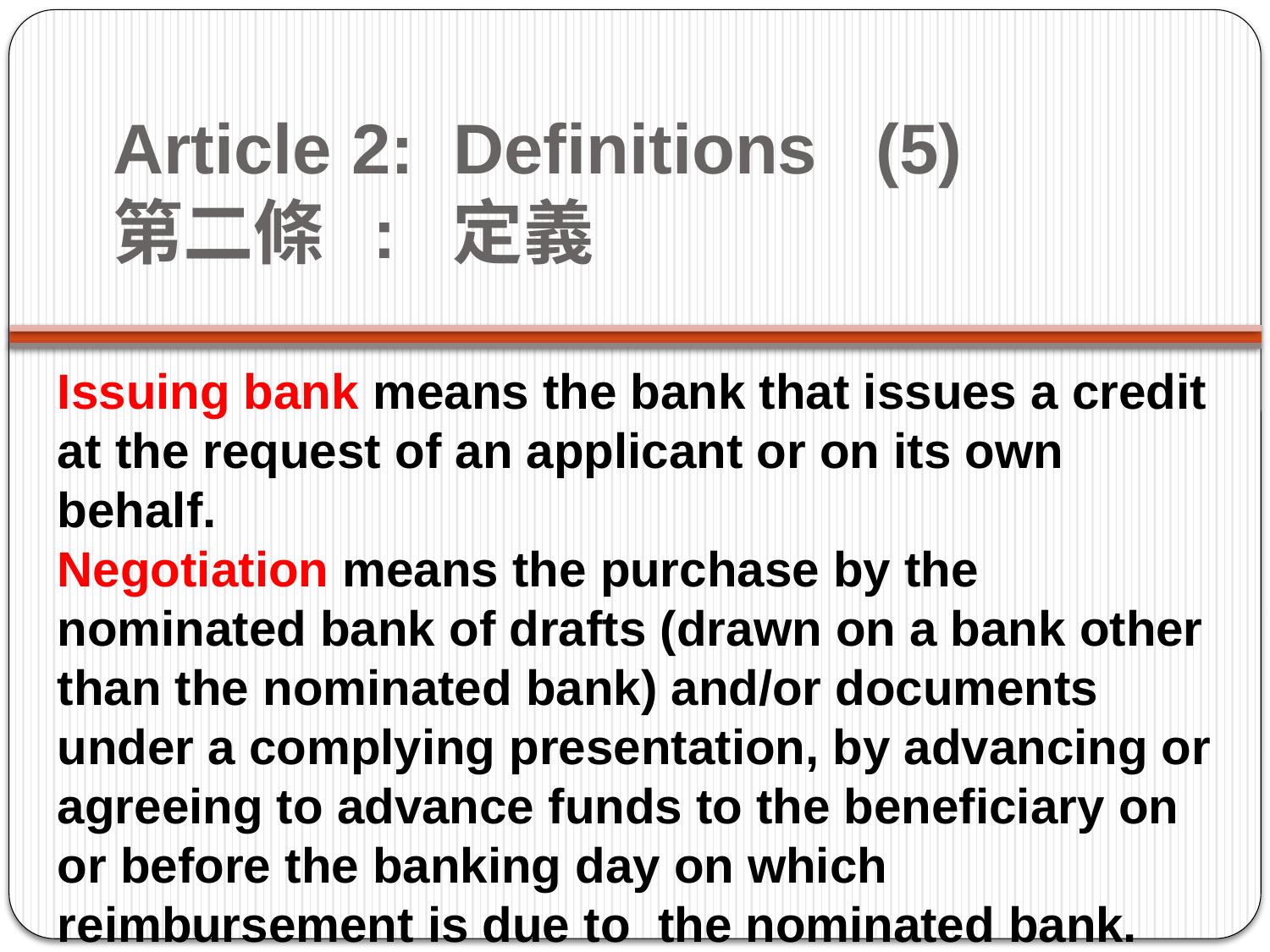

# Article 2:  Definitions   (5)      第二條  :  定義
Issuing bank means the bank that issues a credit at the request of an applicant or on its own behalf. 
Negotiation means the purchase by the nominated bank of drafts (drawn on a bank other than the nominated bank) and/or documents under a complying presentation, by advancing or agreeing to advance funds to the beneficiary on or before the banking day on which reimbursement is due to  the nominated bank.